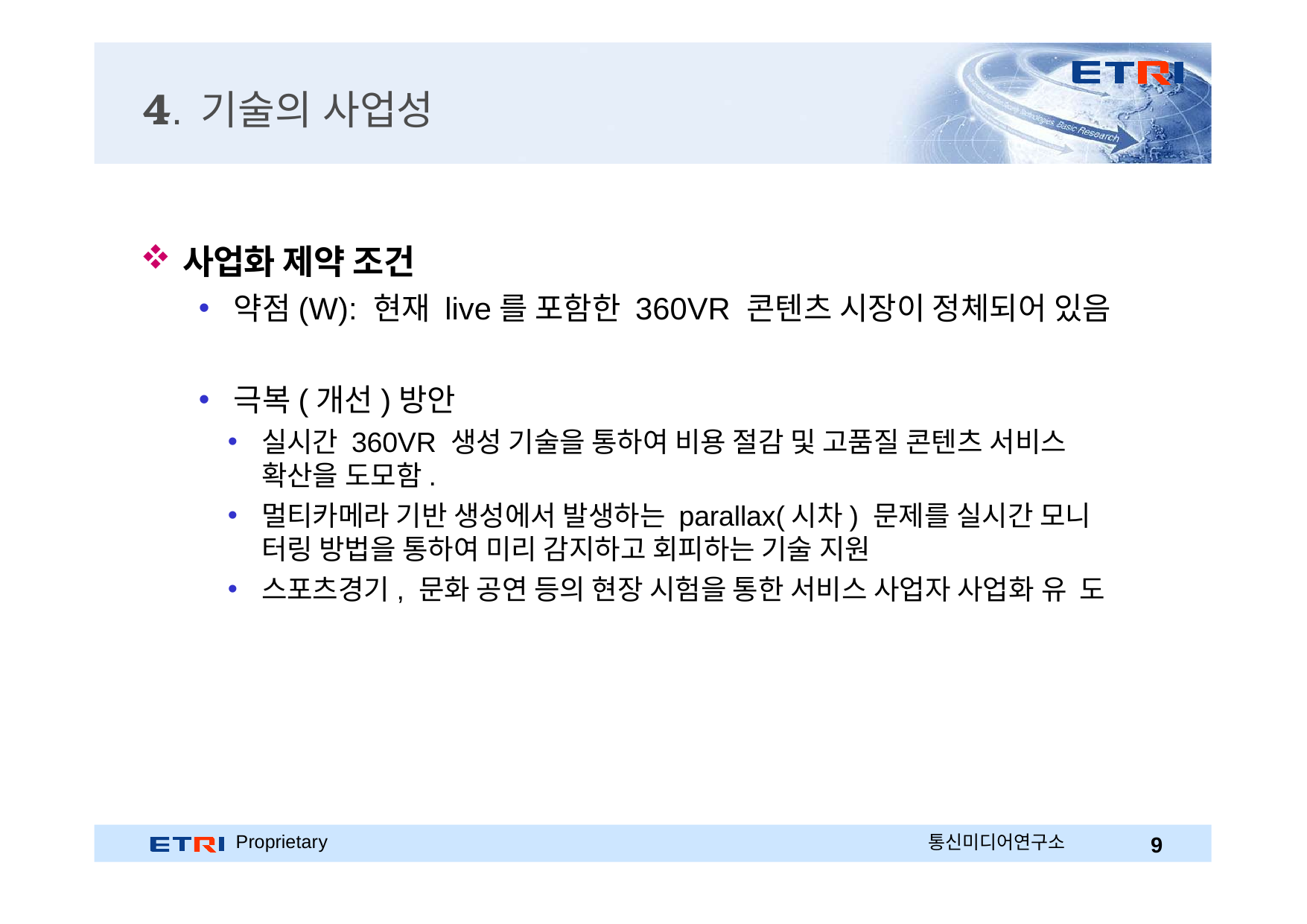

# 4. 기술의 사업성
사업화 제약 조건
약점(W): 현재 live를 포함한 360VR 콘텐츠 시장이 정체되어 있음

극복(개선)방안
실시간 360VR 생성 기술을 통하여 비용 절감 및 고품질 콘텐츠 서비스  확산을 도모함.
멀티카메라 기반 생성에서 발생하는 parallax(시차) 문제를 실시간 모니  터링 방법을 통하여 미리 감지하고 회피하는 기술 지원
스포츠경기, 문화 공연 등의 현장 시험을 통한 서비스 사업자 사업화 유  도
Proprietary
통신미디어연구소
9